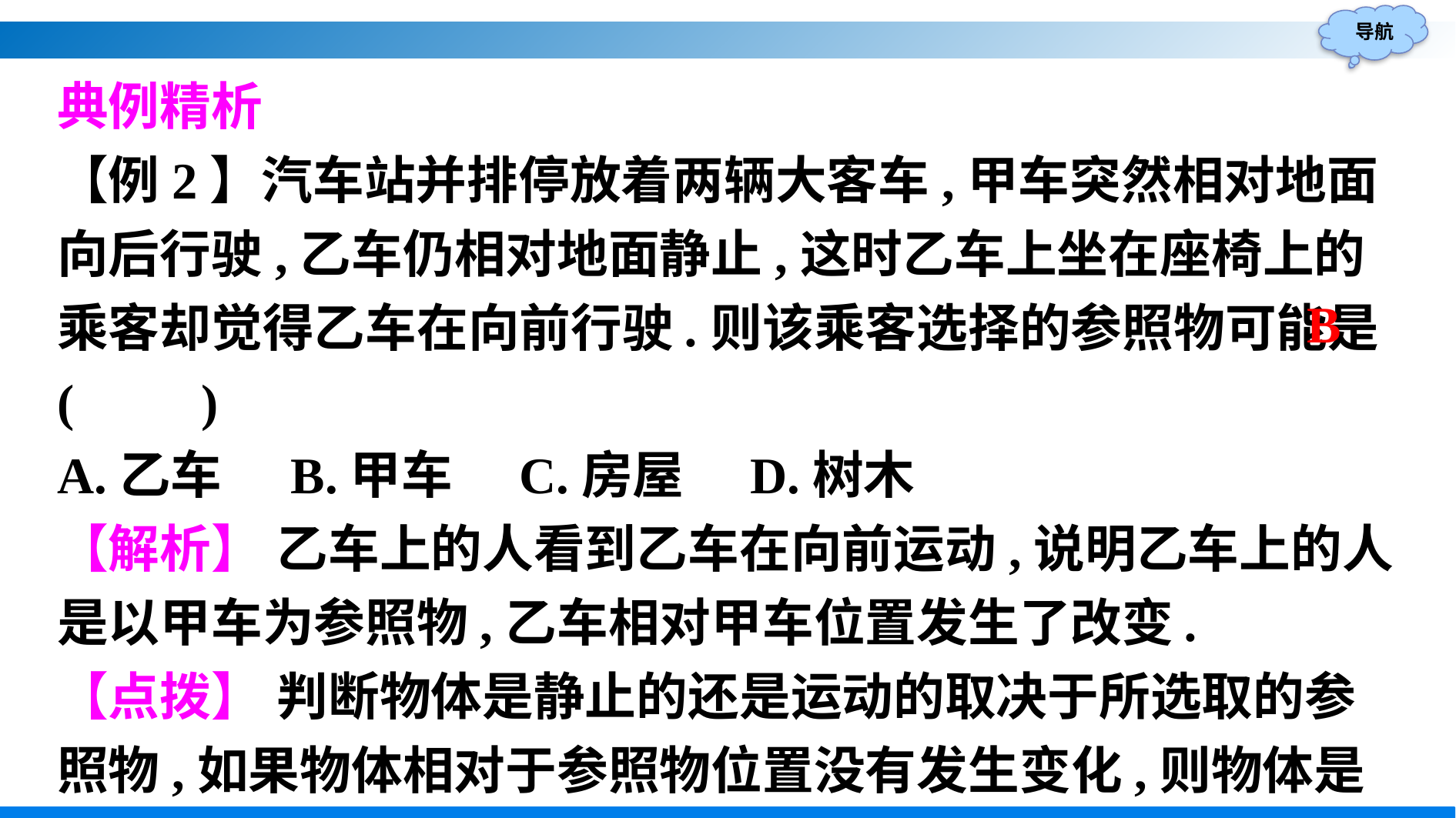

典例精析
【例2】汽车站并排停放着两辆大客车,甲车突然相对地面向后行驶,乙车仍相对地面静止,这时乙车上坐在座椅上的乘客却觉得乙车在向前行驶.则该乘客选择的参照物可能是(　　)
A.乙车	B.甲车		C.房屋	D.树木
【解析】 乙车上的人看到乙车在向前运动,说明乙车上的人是以甲车为参照物,乙车相对甲车位置发生了改变.
【点拨】 判断物体是静止的还是运动的取决于所选取的参照物,如果物体相对于参照物位置没有发生变化,则物体是静止的,否则物体是运动的.
B